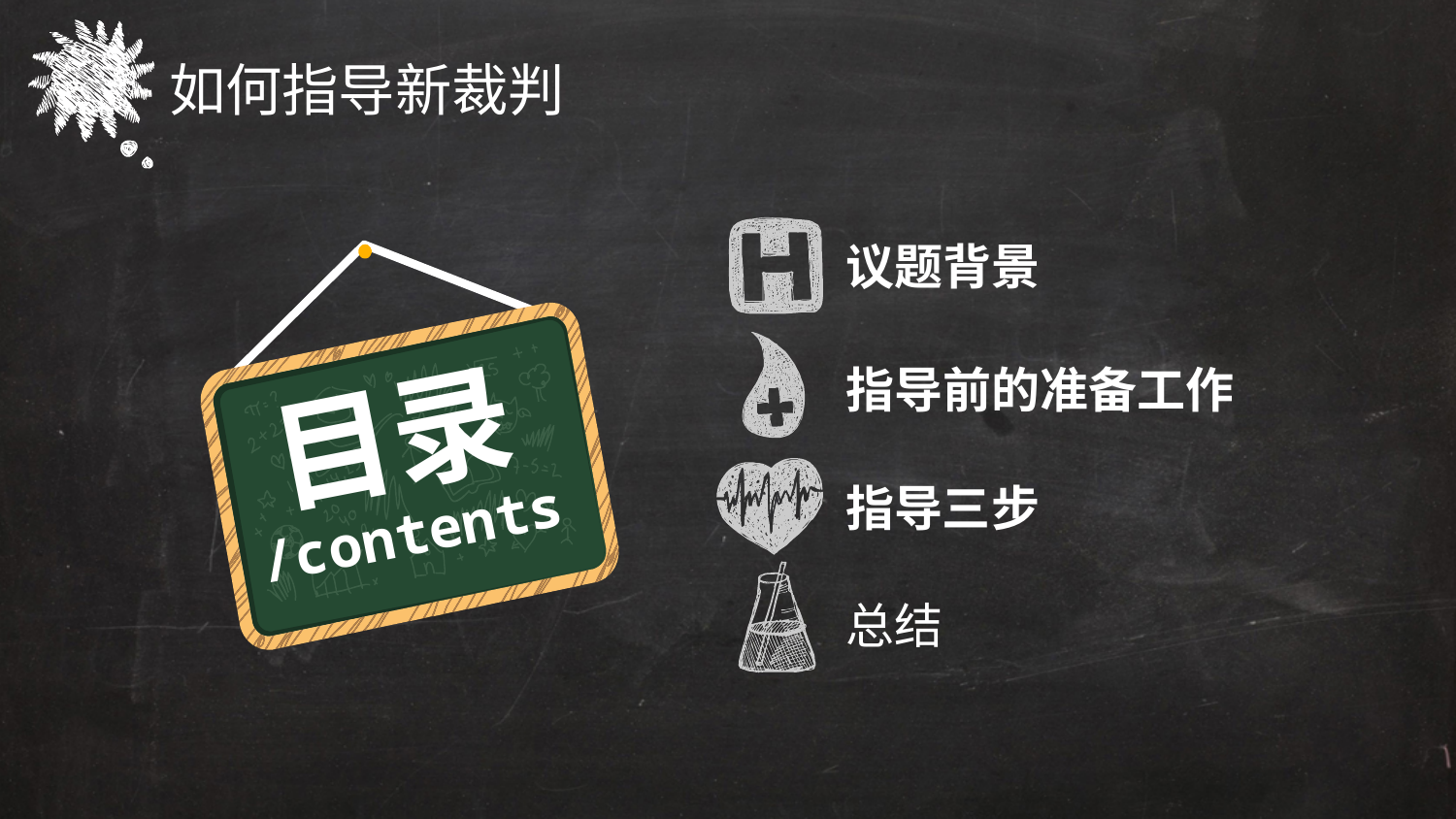

如何指导新裁判

议题背景

指导前的准备工作
目录
/contents

指导三步

总结